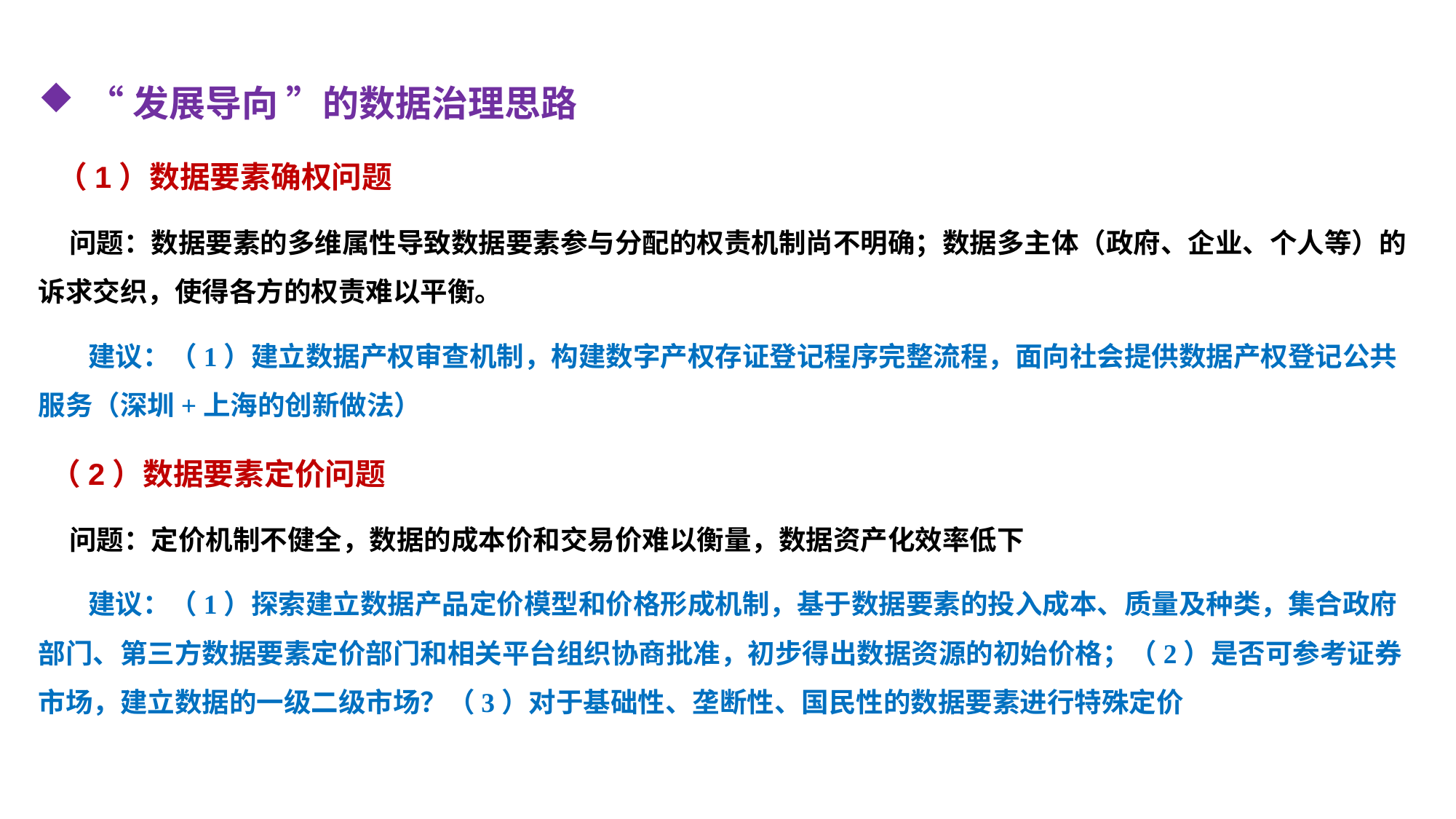

“发展导向 ”的数据治理思路
  （1）数据要素确权问题
    问题：数据要素的多维属性导致数据要素参与分配的权责机制尚不明确；数据多主体（政府、企业、个人等）的诉求交织，使得各方的权责难以平衡。
       建议：（1）建立数据产权审查机制，构建数字产权存证登记程序完整流程，面向社会提供数据产权登记公共服务（深圳+上海的创新做法）
     （2）数据要素定价问题
    问题：定价机制不健全，数据的成本价和交易价难以衡量，数据资产化效率低下
       建议：（1）探索建立数据产品定价模型和价格形成机制，基于数据要素的投入成本、质量及种类，集合政府部门、第三方数据要素定价部门和相关平台组织协商批准，初步得出数据资源的初始价格；（2）是否可参考证券市场，建立数据的一级二级市场？（3）对于基础性、垄断性、国民性的数据要素进行特殊定价